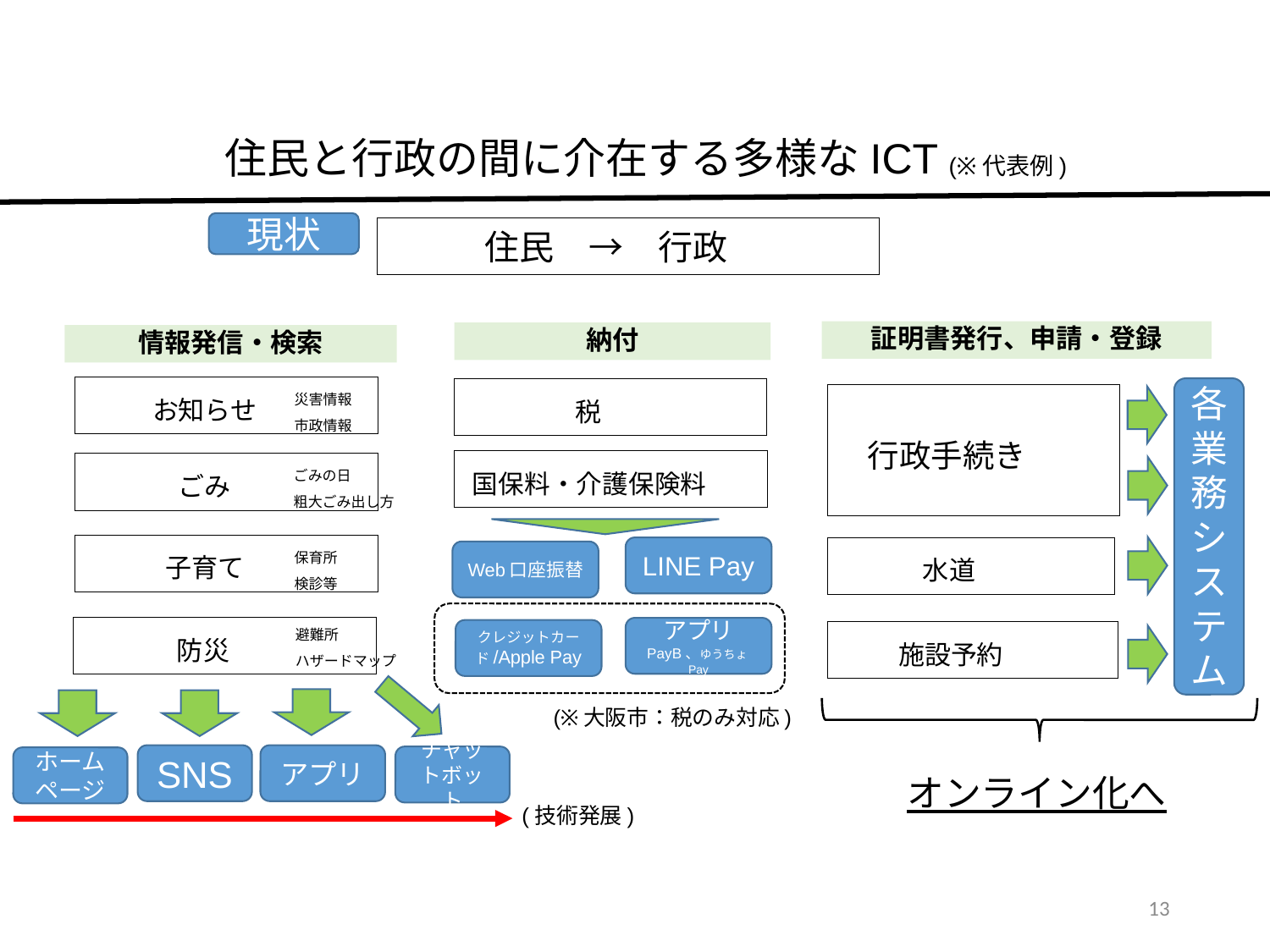

住民と行政の間に介在する多様なICT
(※代表例)
現状
住民　→　行政
証明書発行、申請・登録
納付
情報発信・検索
お知らせ
災害情報
市政情報

ごみ
ごみの日
粗大ごみ出し方

子育て
保育所
検診等

防災
避難所
ハザードマップ

各業務システム
税
行政手続き

国保料・介護保険料

LINE Pay
水道
Web口座振替

アプリ
PayB、ゆうちょPay
クレジットカード/Apple Pay
施設予約

(※大阪市：税のみ対応)
SNS
アプリ
チャットボット
ホーム
ページ
オンライン化へ
(技術発展)
13